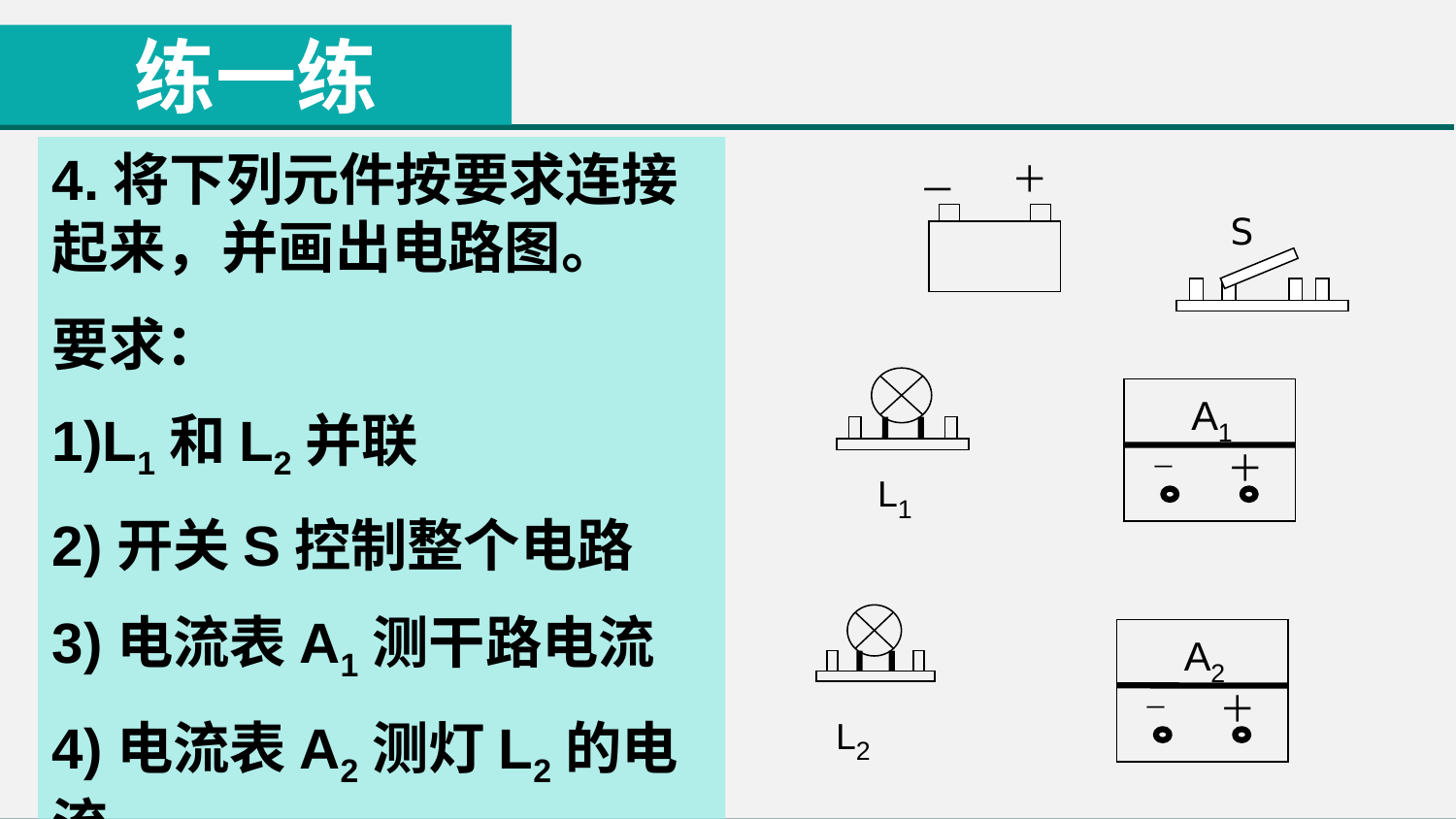

练一练
4.将下列元件按要求连接起来，并画出电路图。
要求：
1)L1和L2并联
2)开关S控制整个电路
3)电流表A1测干路电流
4)电流表A2测灯L2的电流
＋
－
S

A1

＋

－

L1

A2

＋
－

L2